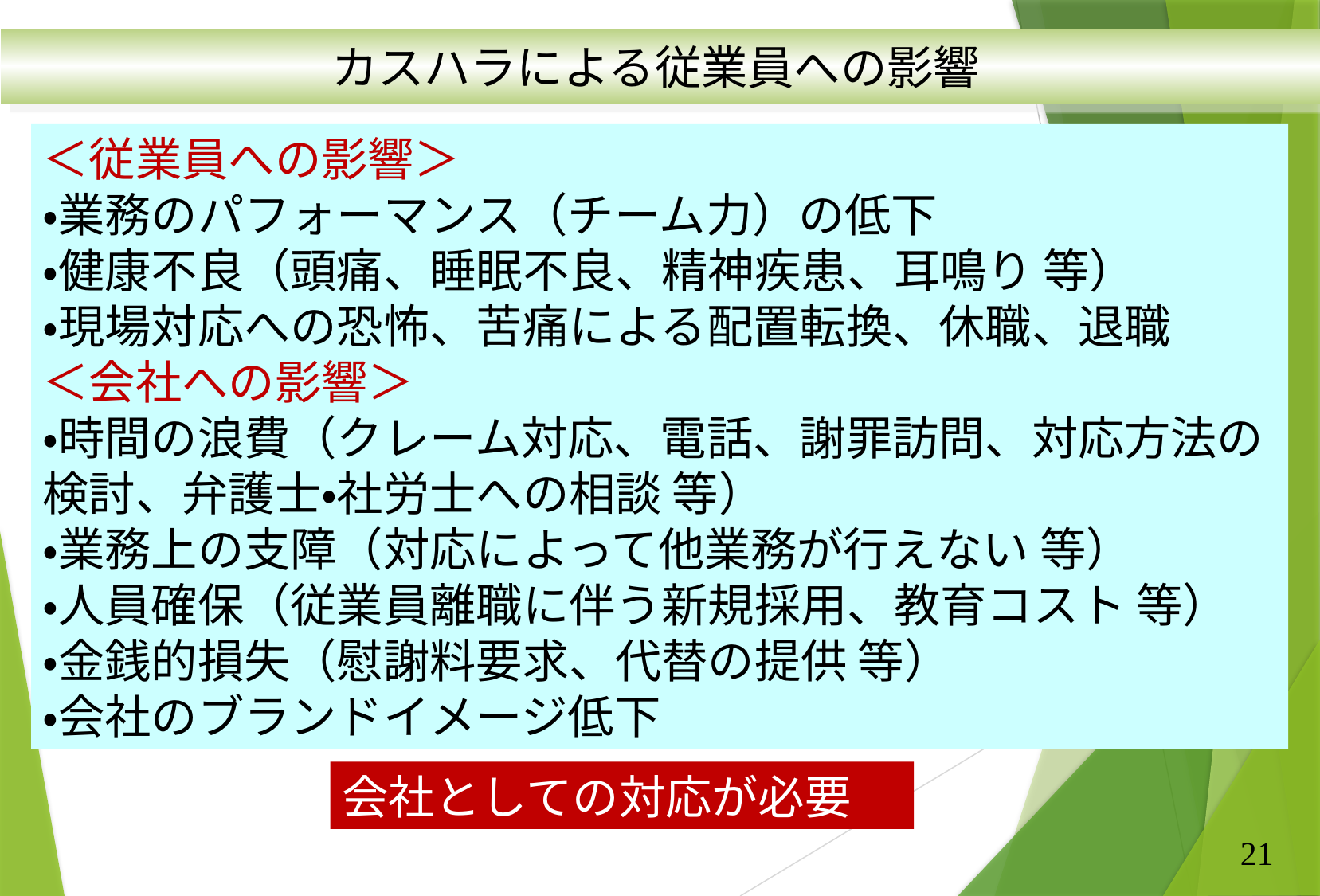

カスハラによる従業員への影響
＜従業員への影響＞
・業務のパフォーマンス（チーム力）の低下
・健康不良（頭痛、睡眠不良、精神疾患、耳鳴り 等）
・現場対応への恐怖、苦痛による配置転換、休職、退職
＜会社への影響＞
・時間の浪費（クレーム対応、電話、謝罪訪問、対応方法の検討、弁護士・社労士への相談 等）
・業務上の支障（対応によって他業務が行えない 等）
・人員確保（従業員離職に伴う新規採用、教育コスト 等）
・金銭的損失（慰謝料要求、代替の提供 等）
・会社のブランドイメージ低下
会社としての対応が必要
21